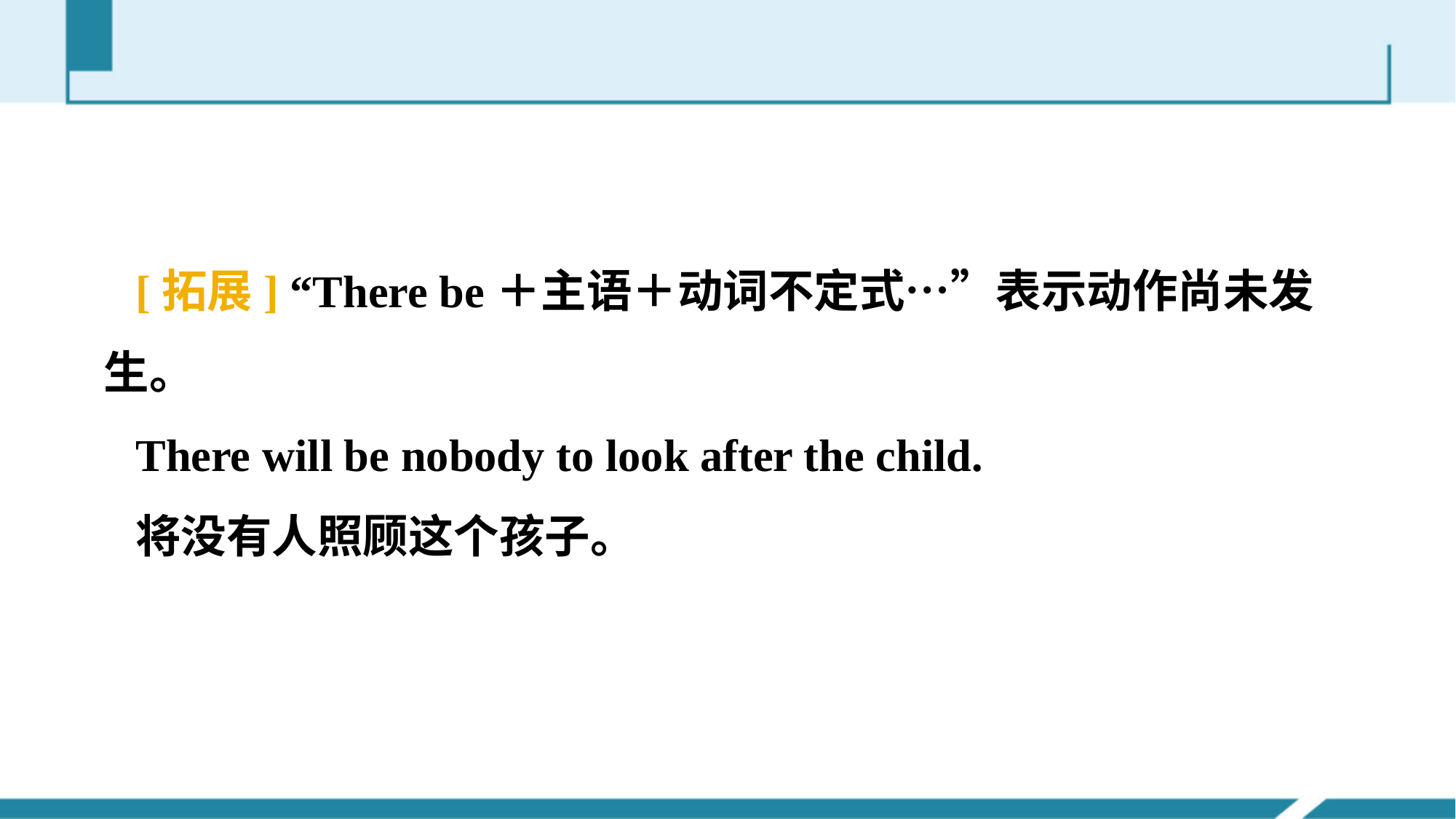

[拓展] “There be＋主语＋动词不定式…”表示动作尚未发生。
There will be nobody to look after the child.
将没有人照顾这个孩子。